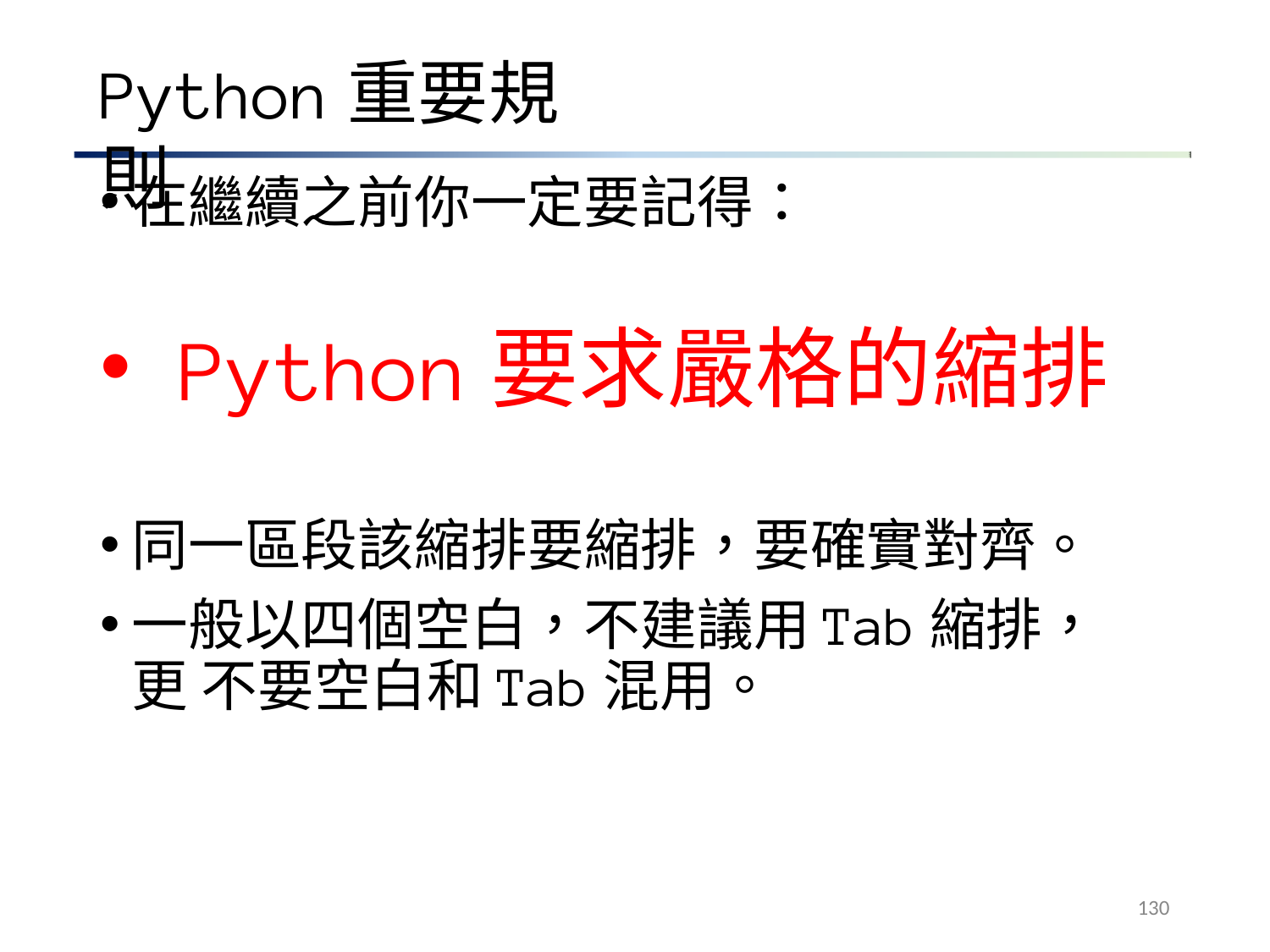

# Python重要規則
在繼續之前你一定要記得：

Python要求嚴格的縮排
同一區段該縮排要縮排，要確實對齊。
一般以四個空白，不建議用Tab縮排，更 不要空白和Tab混用。
130